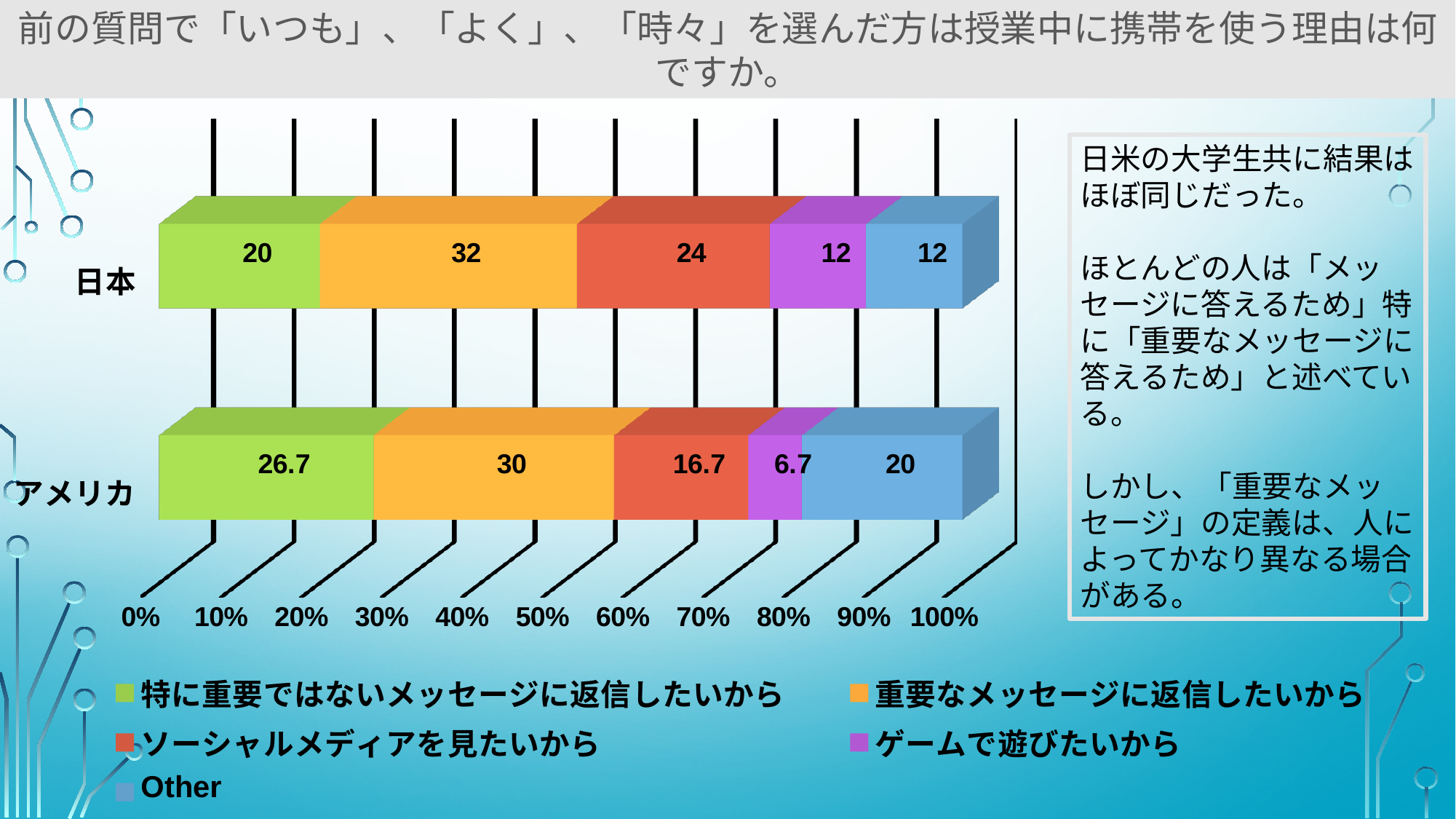

前の質問で「いつも」、「よく」、「時々」を選んだ方は授業中に携帯を使う理由は何ですか。

[unsupported chart]

日米の大学生共に結果はほぼ同じだった。

ほとんどの人は「メッセージに答えるため」特に「重要なメッセージに答えるため」と述べている。

しかし、「重要なメッセージ」の定義は、人によってかなり異なる場合がある。